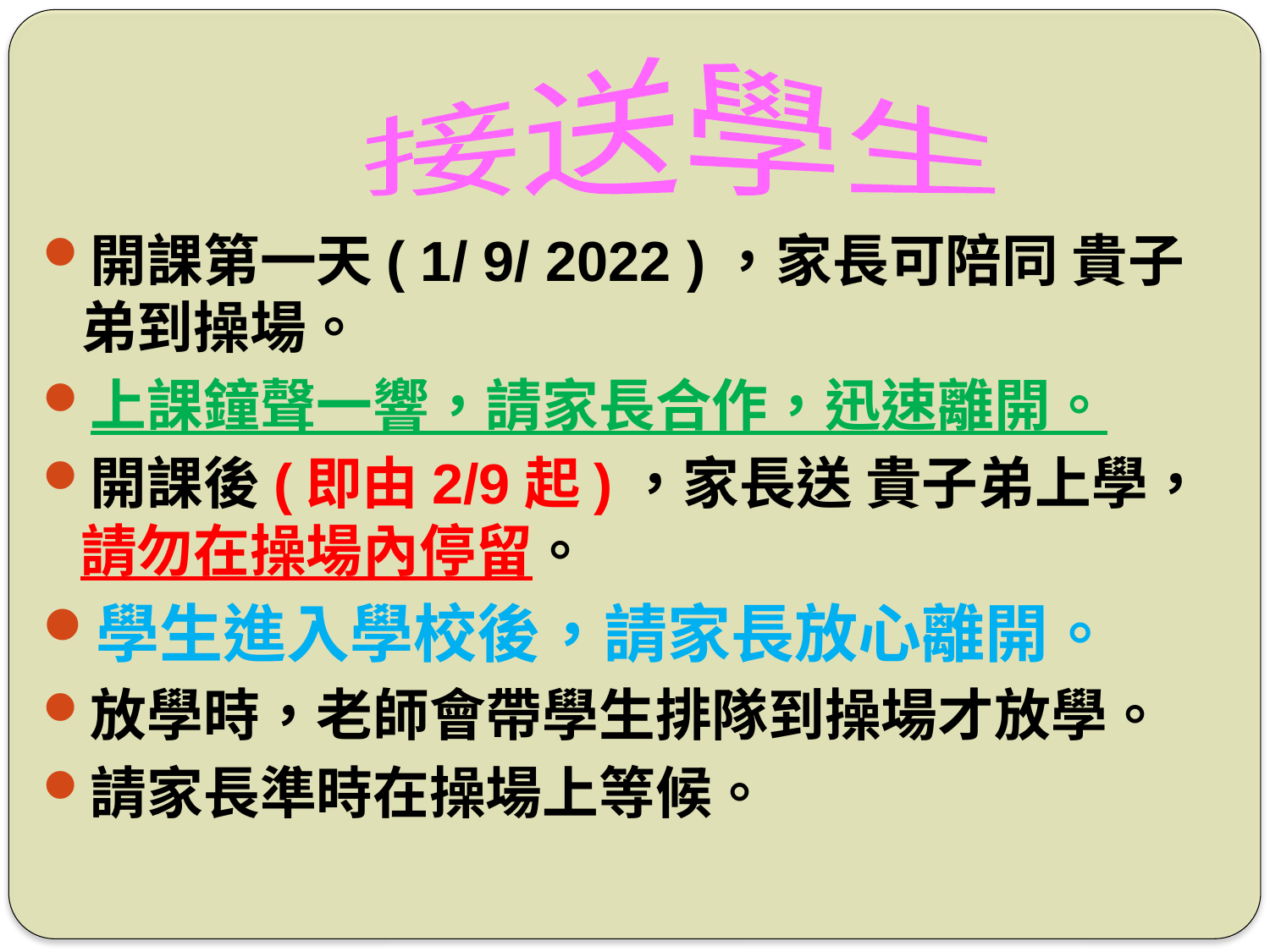

#
接送學生
開課第一天( 1/ 9/ 2022 )，家長可陪同 貴子弟到操場。
上課鐘聲一響，請家長合作，迅速離開。
開課後(即由2/9起)，家長送 貴子弟上學，請勿在操場內停留。
學生進入學校後，請家長放心離開。
放學時，老師會帶學生排隊到操場才放學。
請家長準時在操場上等候。